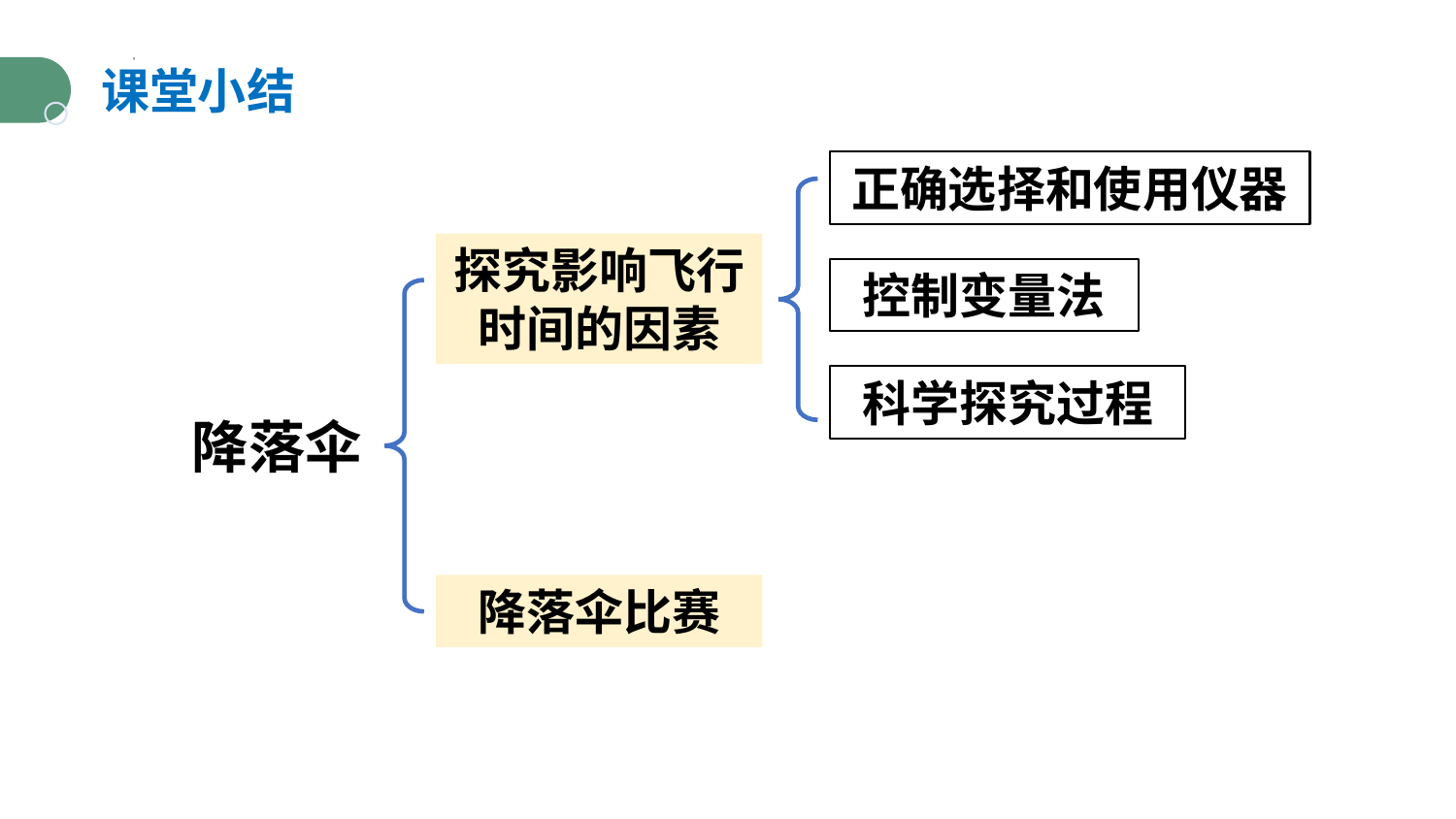

课堂小结
正确选择和使用仪器

探究影响飞行时间的因素
控制变量法

科学探究过程
降落伞
降落伞比赛